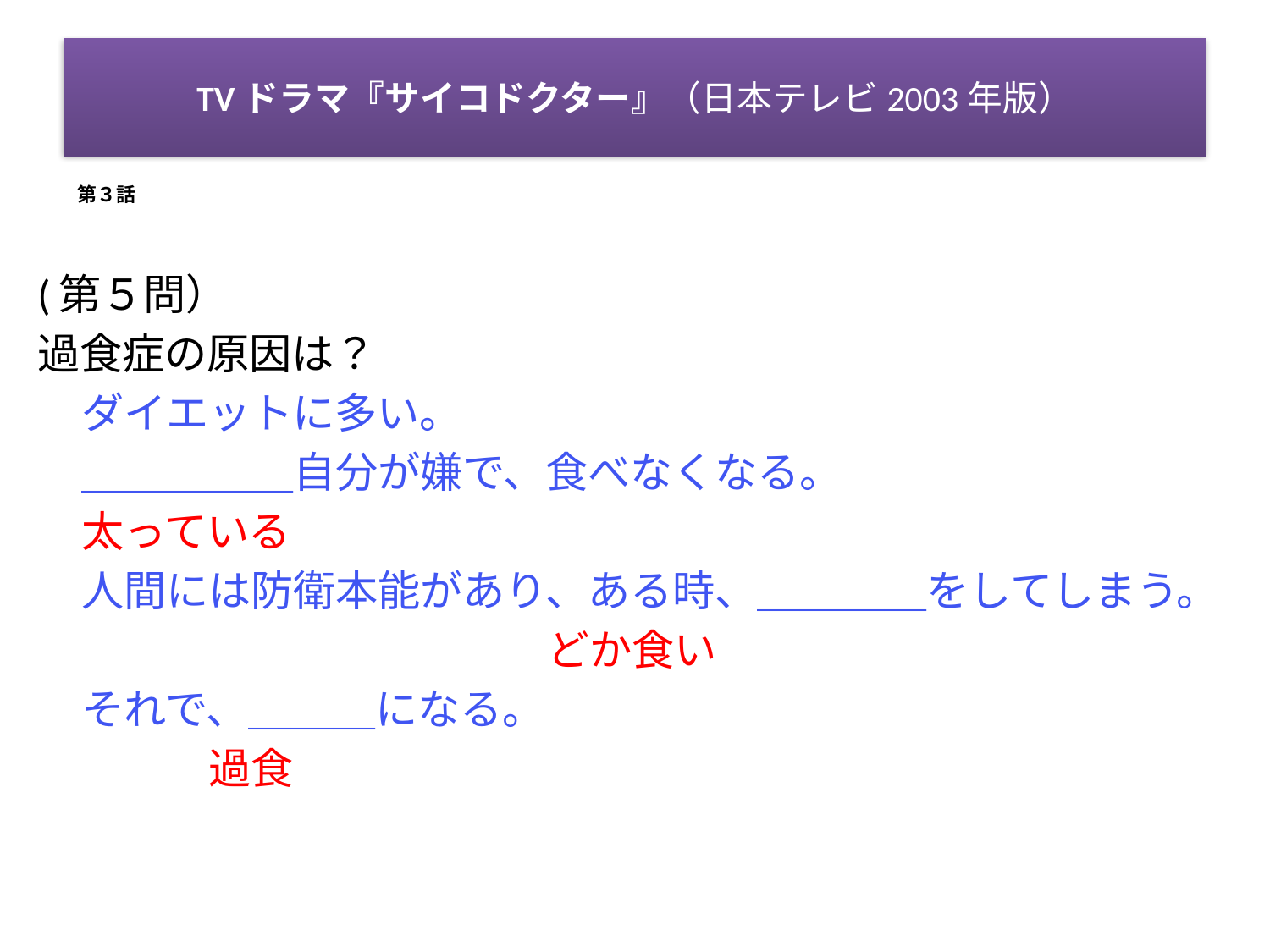

# TVドラマ『サイコドクター』（日本テレビ2003年版）
第３話

(第５問）
過食症の原因は？
	ダイエットに多い。
	＿＿＿＿＿自分が嫌で、食べなくなる。
	太っている
	人間には防衛本能があり、ある時、＿＿＿＿をしてしまう。
				　　　　　　　　　　　どか食い
	それで、＿＿＿になる。
		　　　過食